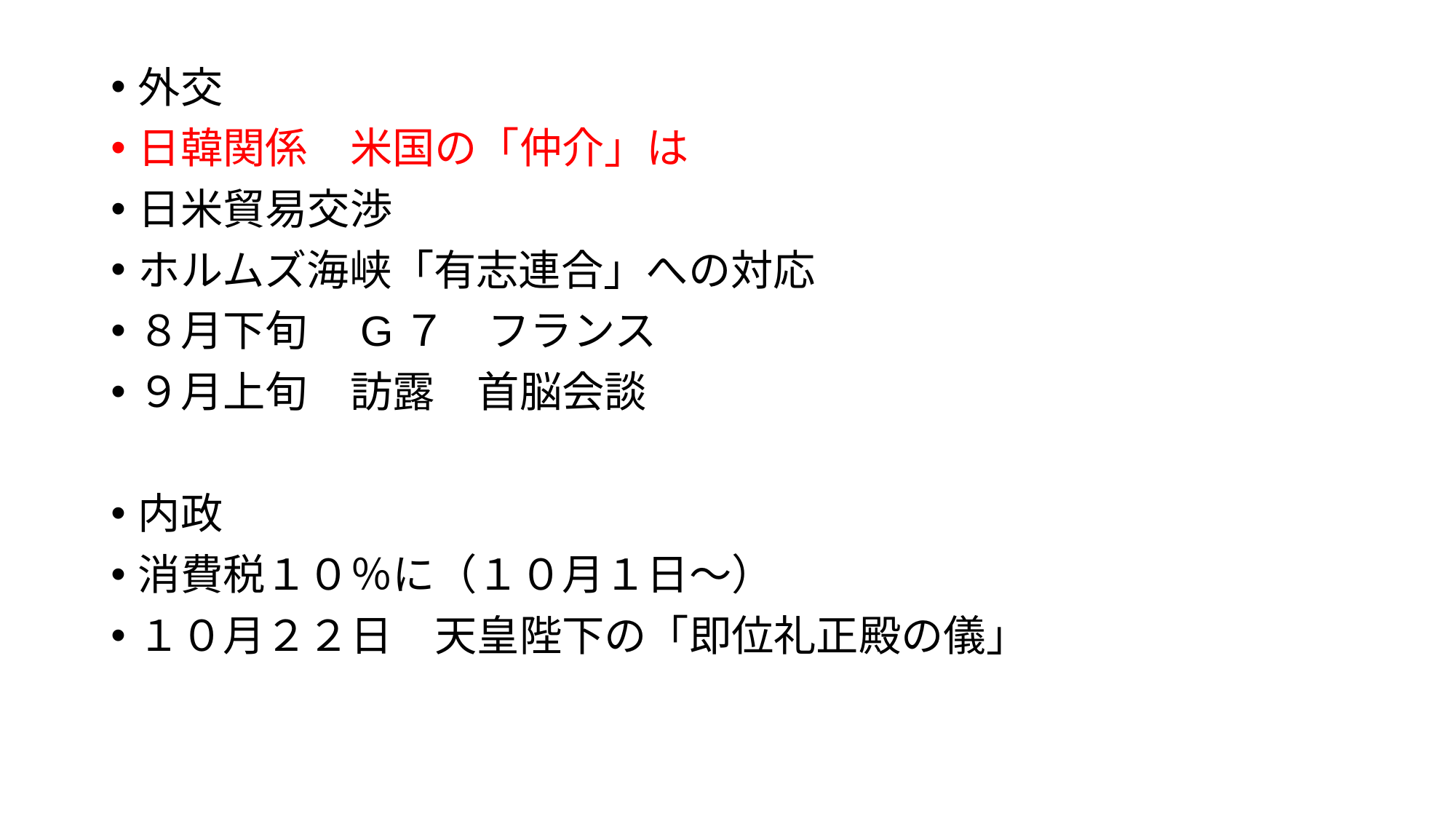

外交
日韓関係　米国の「仲介」は
日米貿易交渉
ホルムズ海峡「有志連合」への対応
８月下旬　G７　フランス
９月上旬　訪露　首脳会談

内政
消費税１０％に（１０月１日～）
１０月２２日　天皇陛下の「即位礼正殿の儀」